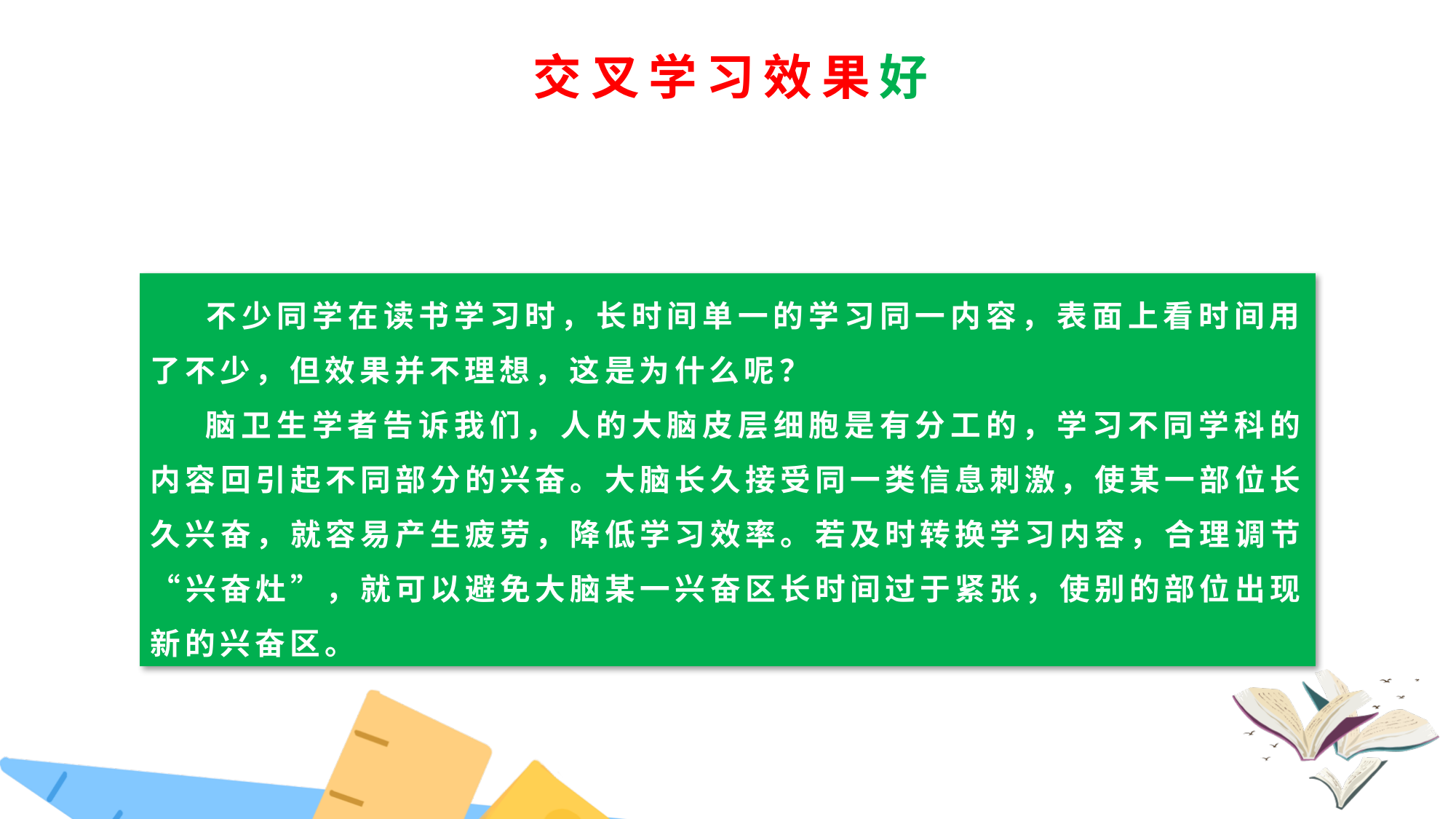

交叉学习效果好
    不少同学在读书学习时，长时间单一的学习同一内容，表面上看时间用了不少，但效果并不理想，这是为什么呢？
    脑卫生学者告诉我们，人的大脑皮层细胞是有分工的，学习不同学科的内容回引起不同部分的兴奋。大脑长久接受同一类信息刺激，使某一部位长久兴奋，就容易产生疲劳，降低学习效率。若及时转换学习内容，合理调节“兴奋灶”，就可以避免大脑某一兴奋区长时间过于紧张，使别的部位出现新的兴奋区。